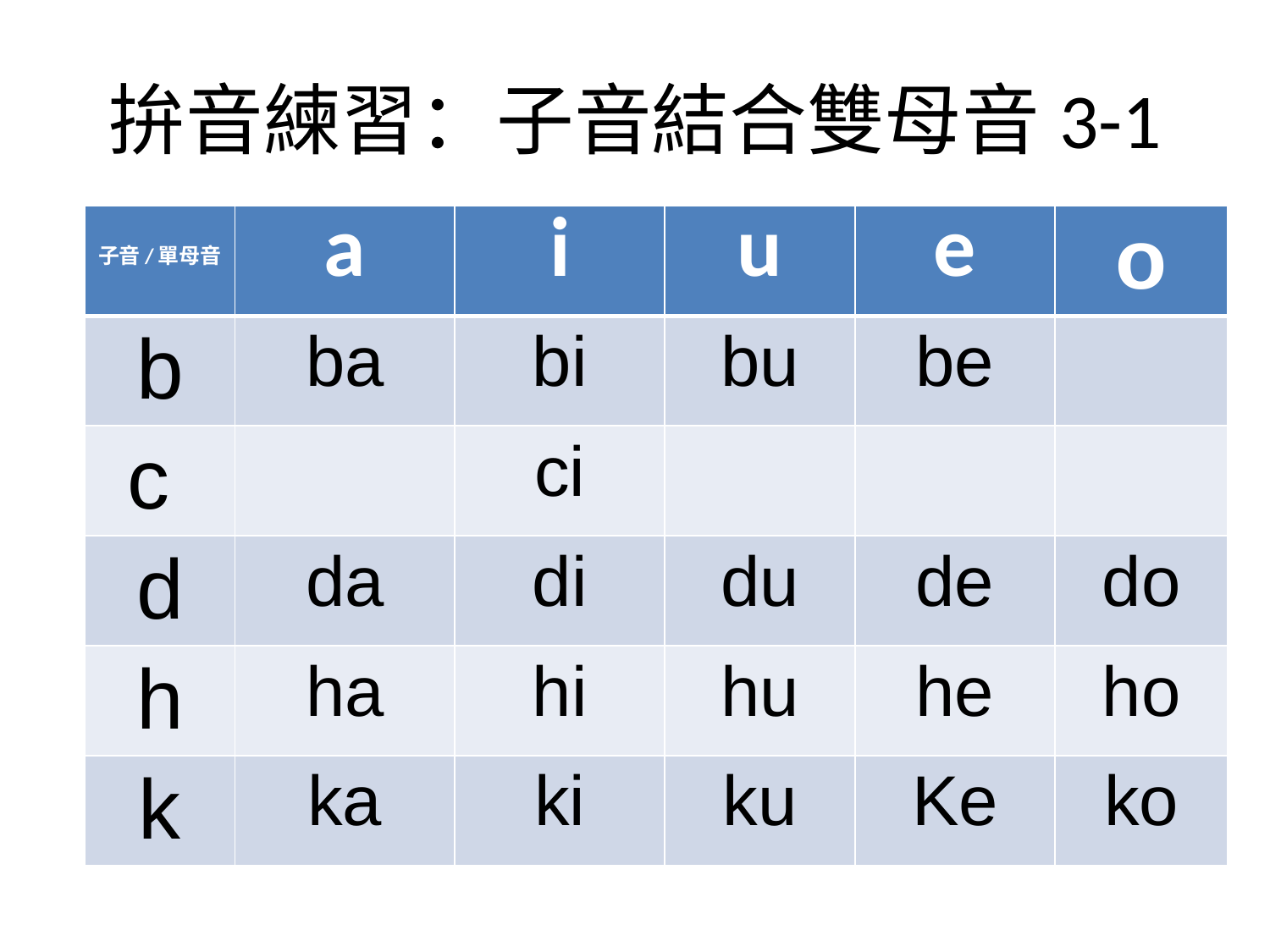

# 拚音練習：子音結合雙母音3-1
| 子音/單母音 | a | i | u | e | o |
| --- | --- | --- | --- | --- | --- |
| b | ba | bi | bu | be |  |
| c |  | ci |  |  |  |
| d | da | di | du | de | do |
| h | ha | hi | hu | he | ho |
| k | ka | ki | ku | Ke | ko |